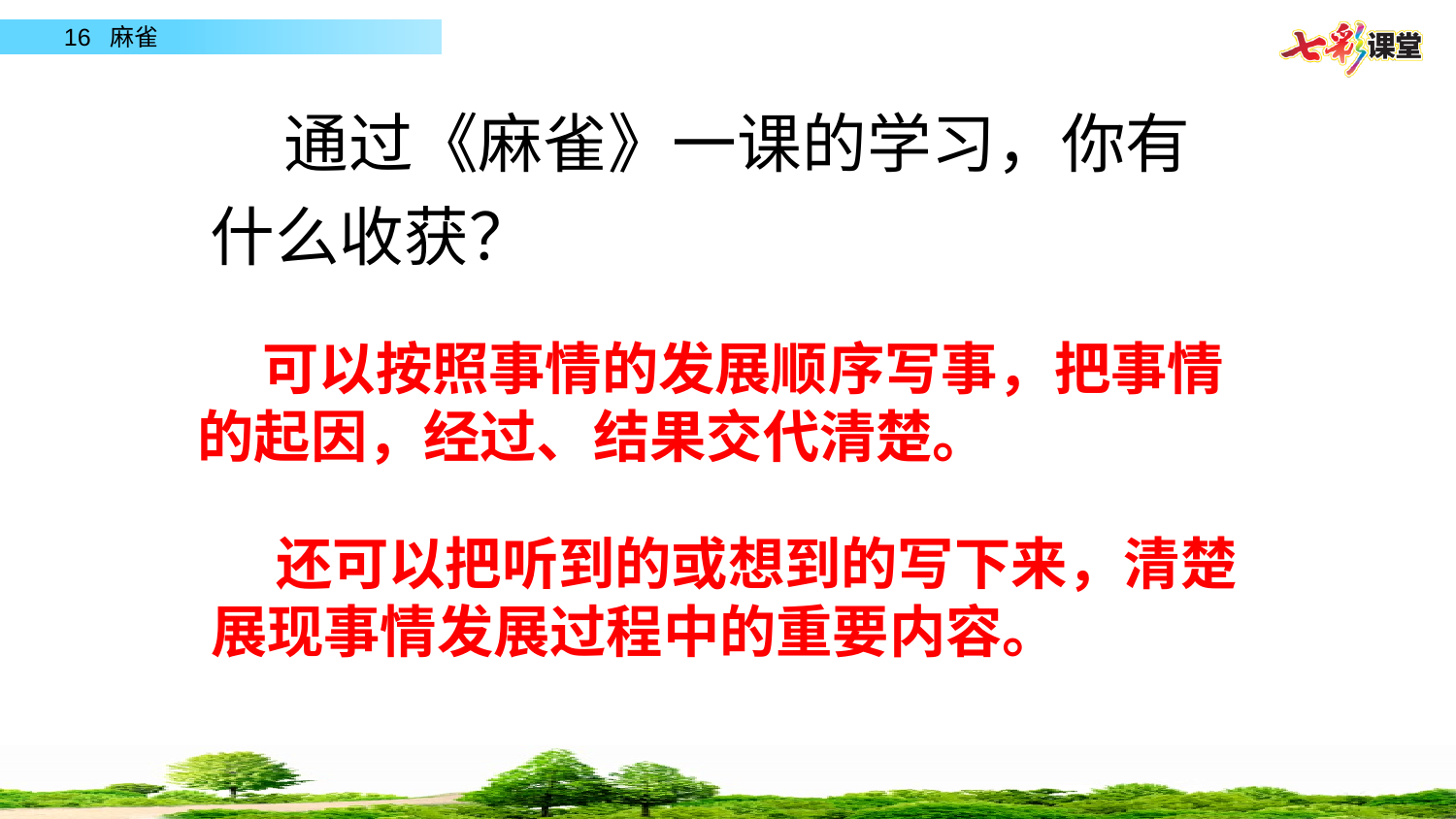

通过《麻雀》一课的学习，你有什么收获？
    可以按照事情的发展顺序写事，把事情的起因，经过、结果交代清楚。
    还可以把听到的或想到的写下来，清楚展现事情发展过程中的重要内容。